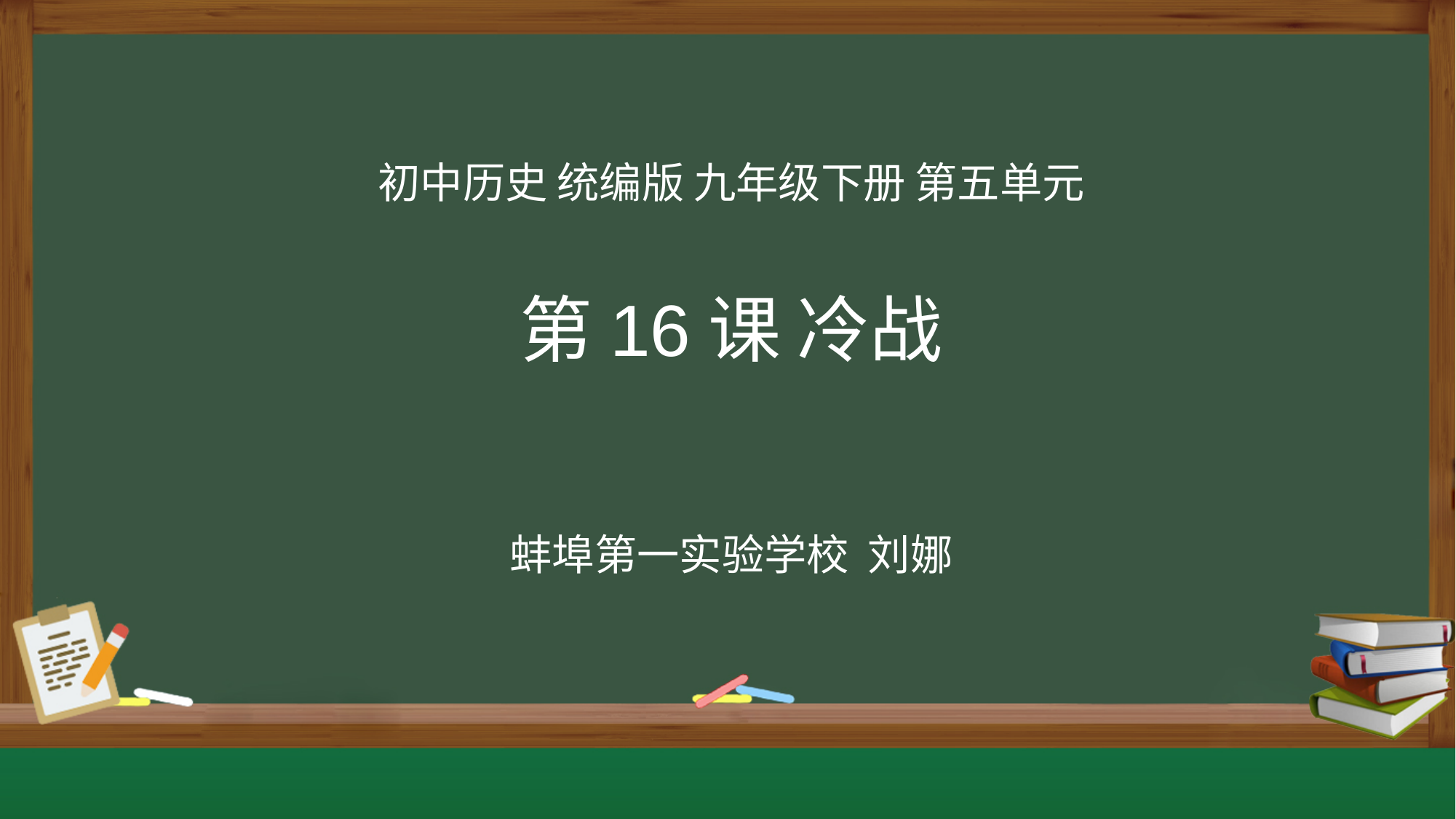

初中历史 统编版 九年级下册 第五单元
第16课 冷战
蚌埠第一实验学校  刘娜